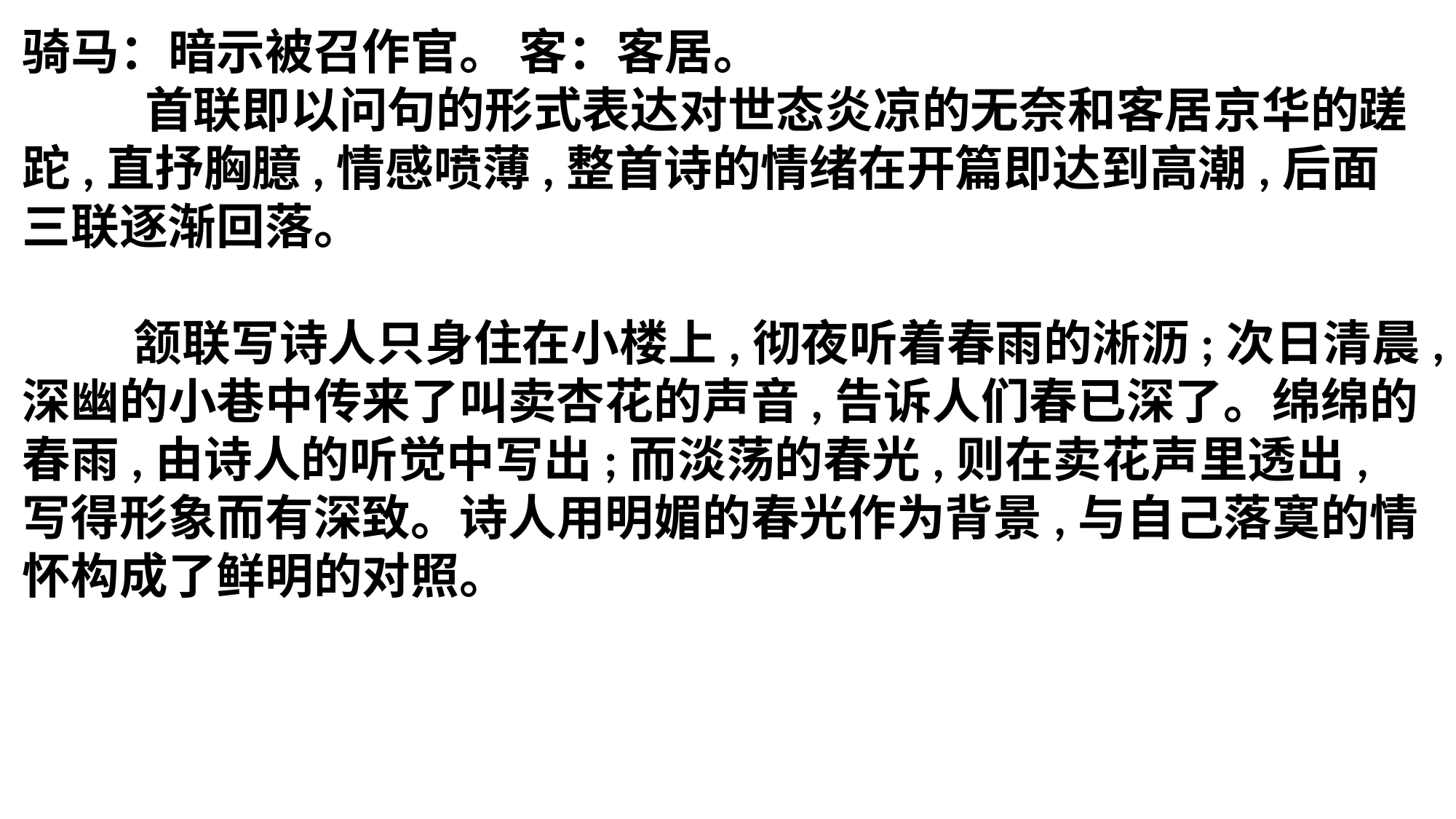

骑马：暗示被召作官。 客：客居。
          首联即以问句的形式表达对世态炎凉的无奈和客居京华的蹉跎,直抒胸臆,情感喷薄,整首诗的情绪在开篇即达到高潮,后面三联逐渐回落。

         颔联写诗人只身住在小楼上,彻夜听着春雨的淅沥;次日清晨,深幽的小巷中传来了叫卖杏花的声音,告诉人们春已深了。绵绵的春雨,由诗人的听觉中写出;而淡荡的春光,则在卖花声里透出,写得形象而有深致。诗人用明媚的春光作为背景,与自己落寞的情怀构成了鲜明的对照。